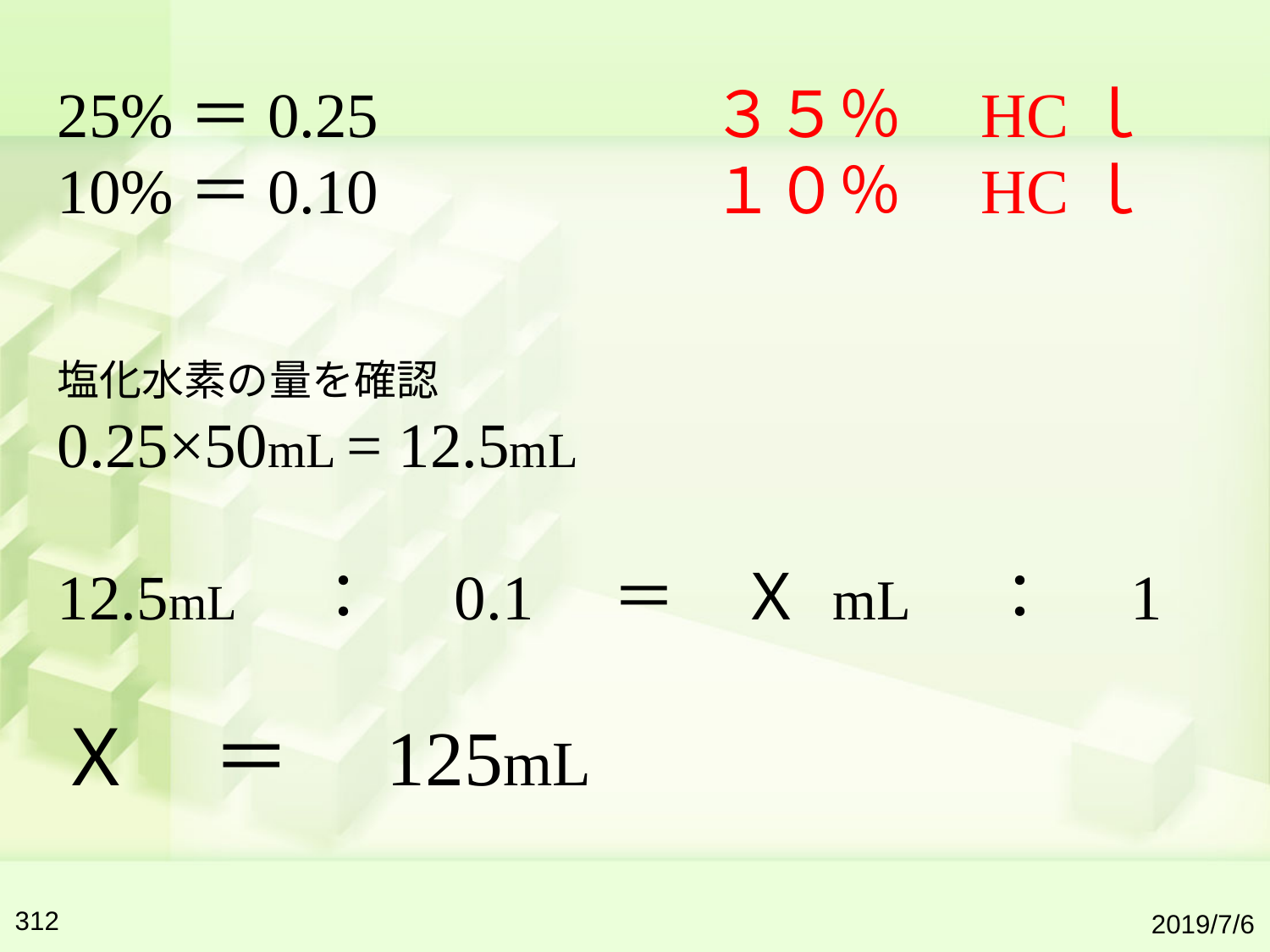

25%＝0.25　　　　　３５％　HCｌ
10%＝0.10　　　　　１０％　HCｌ

塩化水素の量を確認
0.25×50mL = 12.5mL
12.5mL　：　0.1　＝　Ｘ mL　：　1
Ｘ　＝　125mL
312
2019/7/6